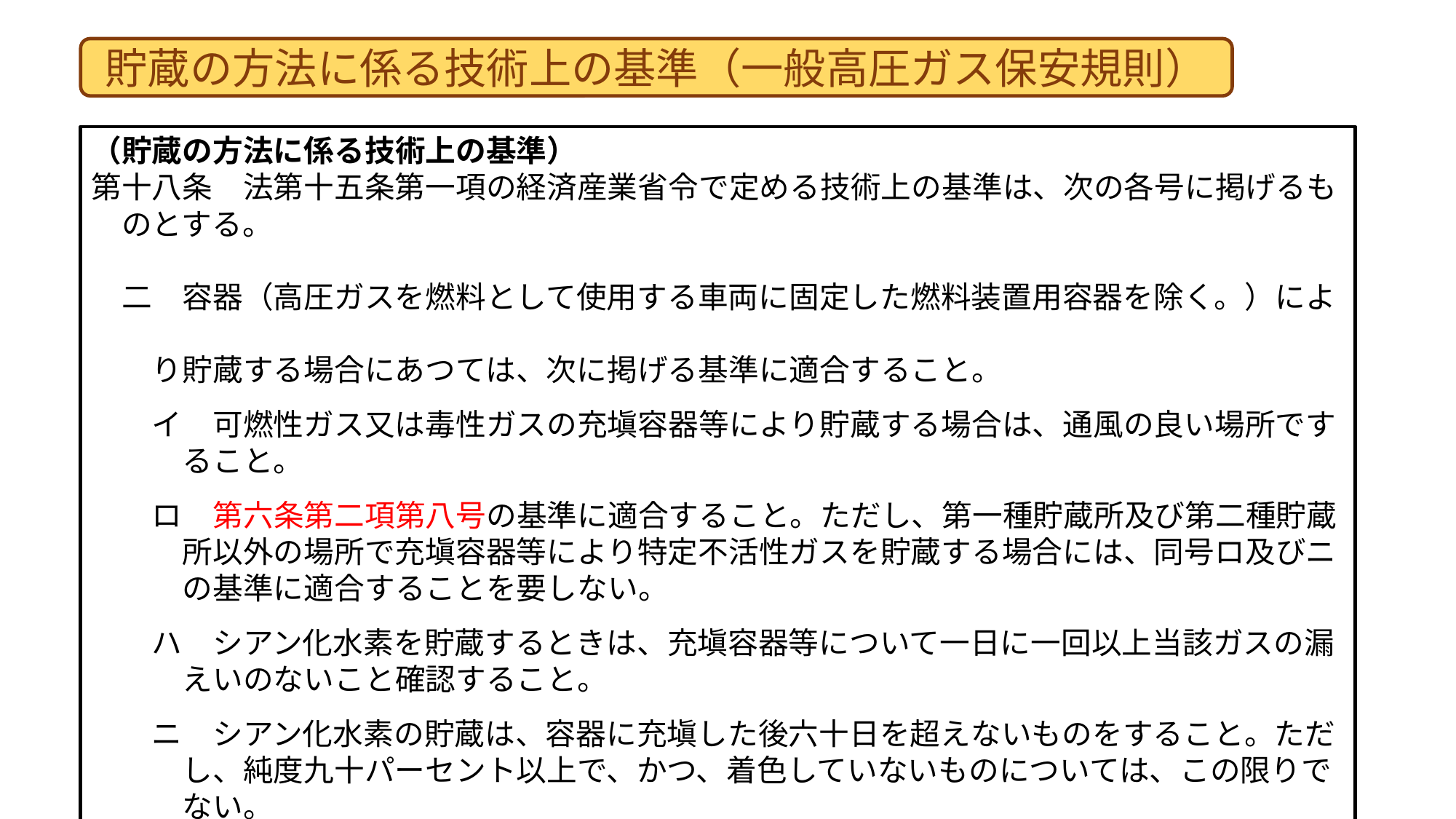

貯蔵の方法に係る技術上の基準（一般高圧ガス保安規則）
（貯蔵の方法に係る技術上の基準）
第十八条　法第十五条第一項の経済産業省令で定める技術上の基準は、次の各号に掲げるも
　のとする。

　二　容器（高圧ガスを燃料として使用する車両に固定した燃料装置用容器を除く。）によ
　　り貯蔵する場合にあつては、次に掲げる基準に適合すること。
　　イ　可燃性ガス又は毒性ガスの充塡容器等により貯蔵する場合は、通風の良い場所です
　　　ること。
　　ロ　第六条第二項第八号の基準に適合すること。ただし、第一種貯蔵所及び第二種貯蔵
　　　所以外の場所で充塡容器等により特定不活性ガスを貯蔵する場合には、同号ロ及びニ
　　　の基準に適合することを要しない。
　　ハ　シアン化水素を貯蔵するときは、充塡容器等について一日に一回以上当該ガスの漏
　　　えいのないこと確認すること。
　　ニ　シアン化水素の貯蔵は、容器に充塡した後六十日を超えないものをすること。ただ
　　　し、純度九十パーセント以上で、かつ、着色していないものについては、この限りで
　　　ない。